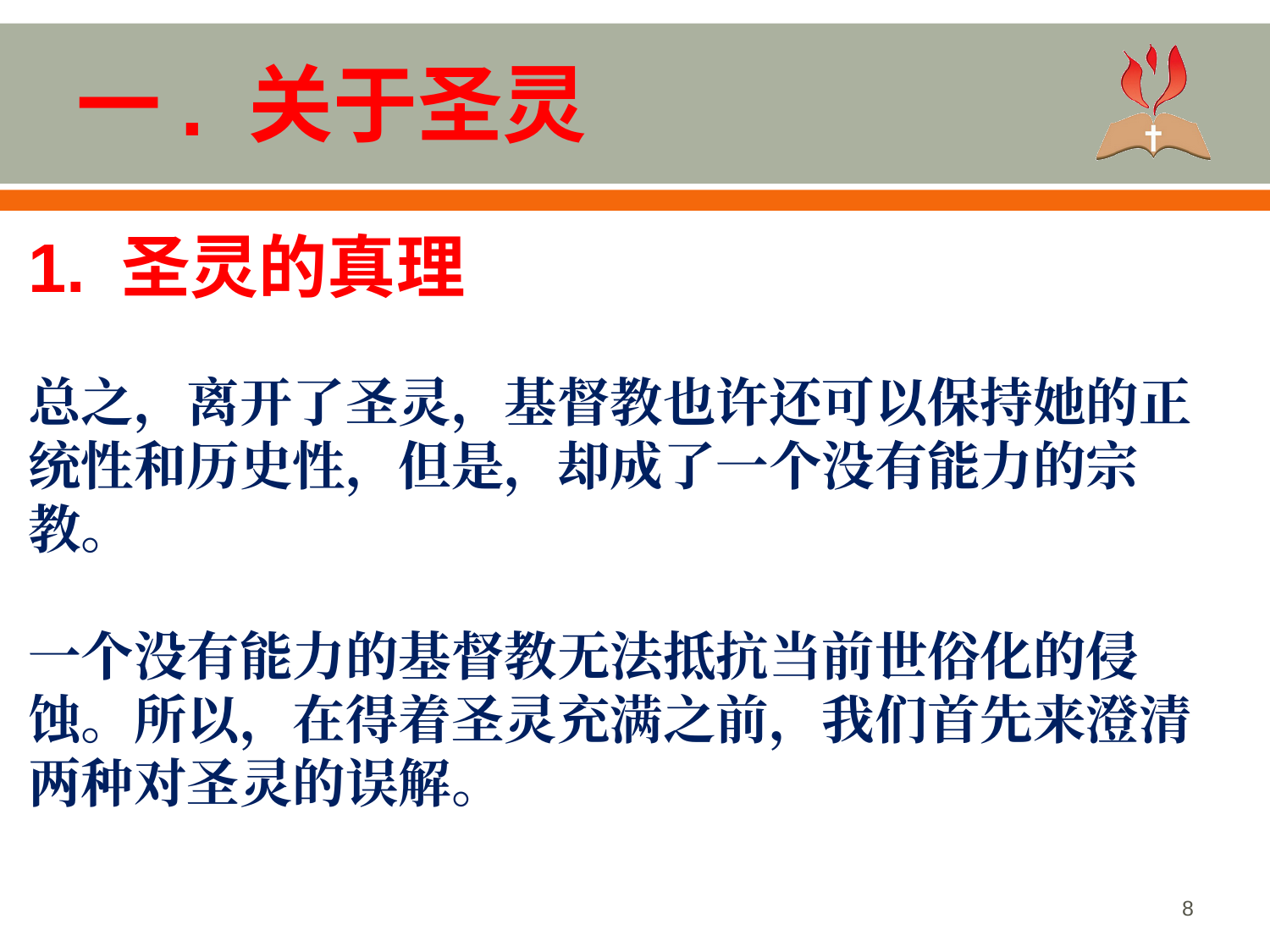

一. 关于圣灵
1. 圣灵的真理

总之，离开了圣灵，基督教也许还可以保持她的正统性和历史性，但是，却成了一个没有能力的宗教。

一个没有能力的基督教无法抵抗当前世俗化的侵蚀。所以，在得着圣灵充满之前，我们首先来澄清两种对圣灵的误解。

8